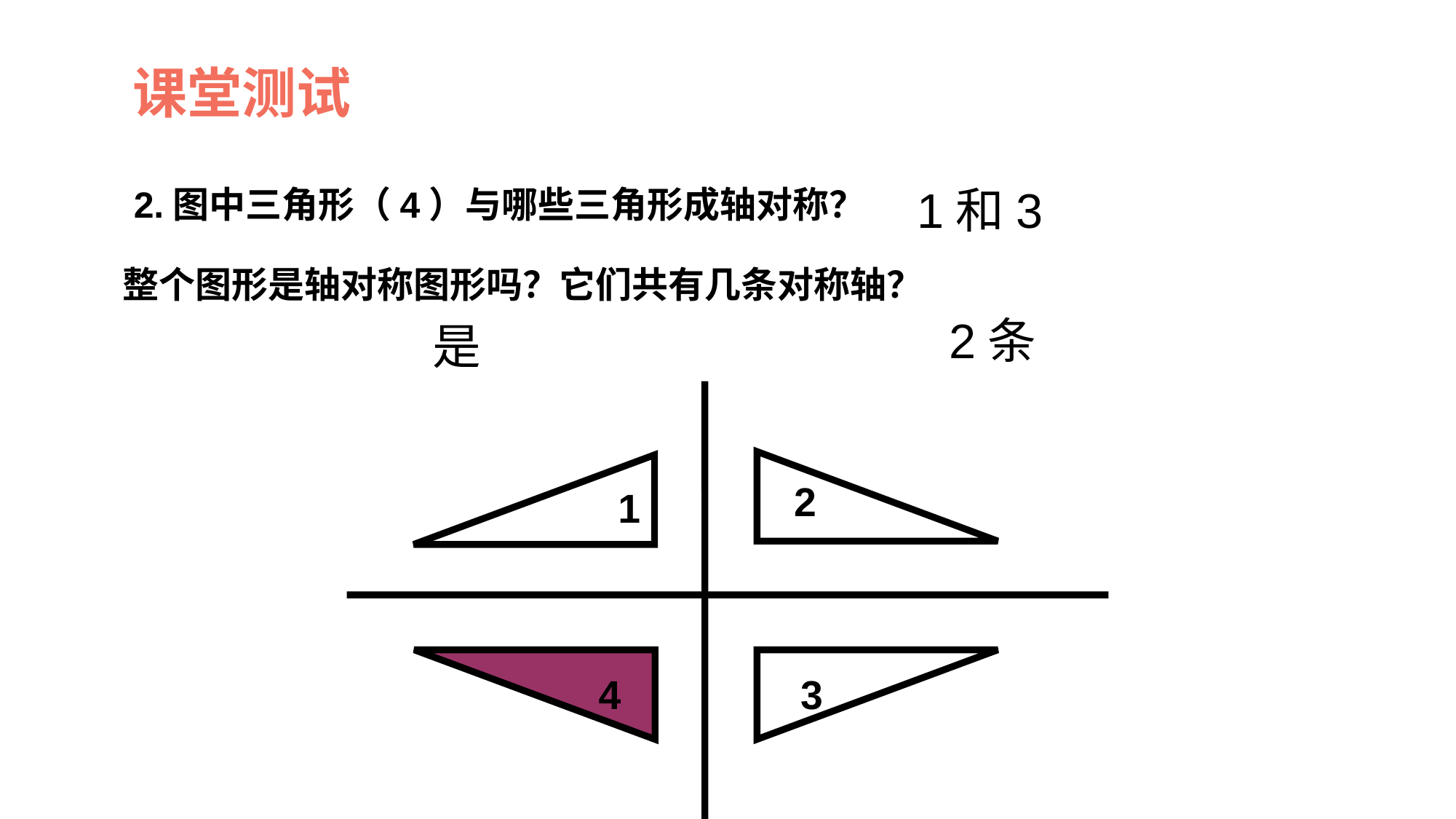

课堂测试
1和3
      2.图中三角形（4）与哪些三角形成轴对称？
     整个图形是轴对称图形吗？它们共有几条对称轴？
2条
是

2
1

4
3